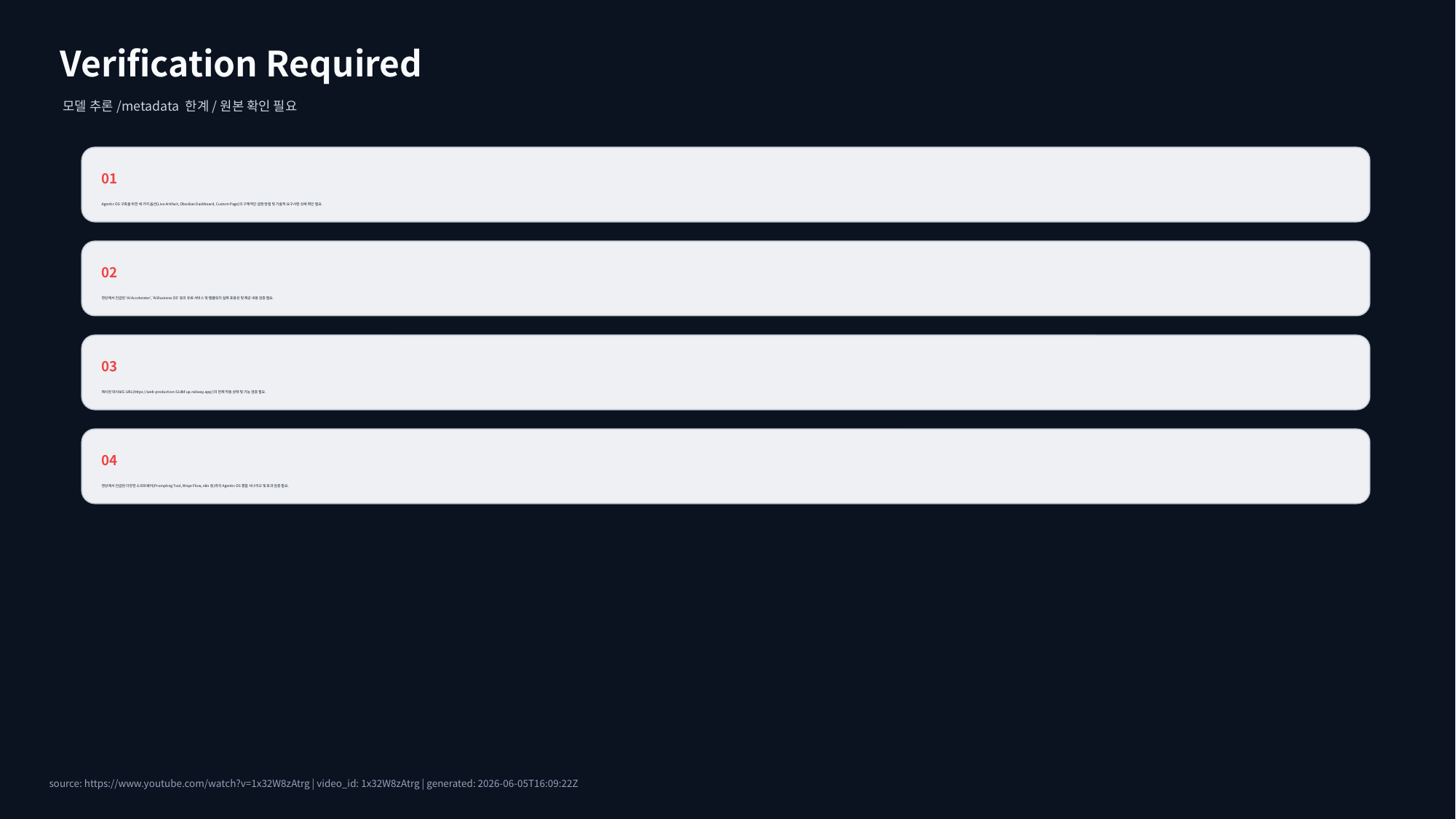

Verification Required
모델 추론/metadata 한계/원본 확인 필요

01
Agentic OS 구축을 위한 세 가지 옵션(Live Artifact, Obsidian Dashboard, Custom Page)의 구체적인 설정 방법 및 기술적 요구사항 상세 확인 필요.

02
영상에서 언급된 'AI Accelerator', 'AI Business OS' 등의 유료 서비스 및 템플릿의 실제 효용성 및 제공 내용 검증 필요.

03
제시된 대시보드 URL(https://web-production-51dbf.up.railway.app/)의 현재 작동 상태 및 기능 검증 필요.

04
영상에서 언급된 다양한 소프트웨어(Prompting Tool, Wispr Flow, n8n 등)와의 Agentic OS 통합 시나리오 및 효과 검증 필요.
source: https://www.youtube.com/watch?v=1x32W8zAtrg | video_id: 1x32W8zAtrg | generated: 2026-06-05T16:09:22Z